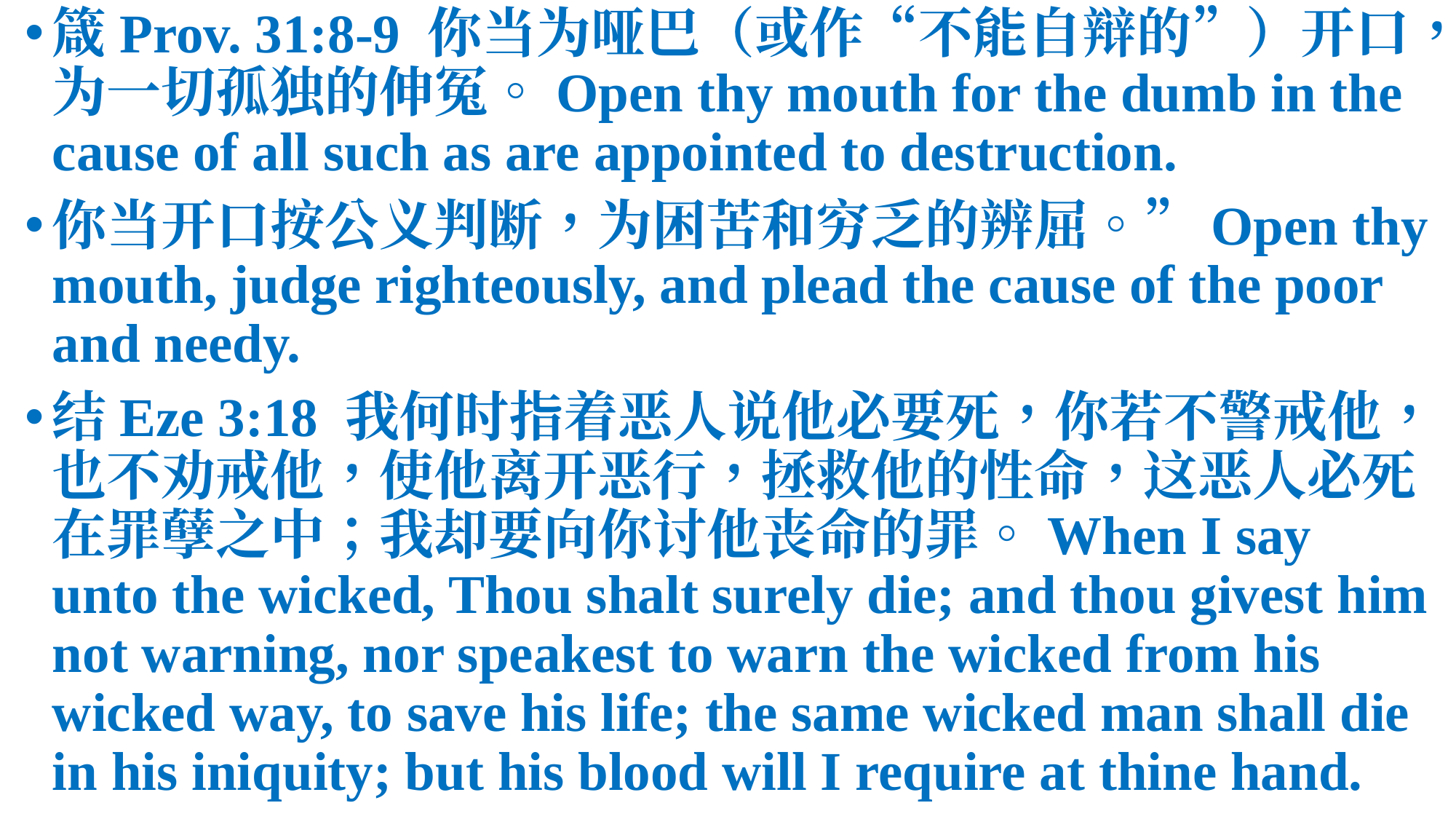

箴Prov. 31:8-9 你当为哑巴（或作“不能自辩的”）开口，为一切孤独的伸冤。Open thy mouth for the dumb in the cause of all such as are appointed to destruction.
你当开口按公义判断，为困苦和穷乏的辨屈。”Open thy mouth, judge righteously, and plead the cause of the poor and needy.
结Eze 3:18 我何时指着恶人说他必要死，你若不警戒他，也不劝戒他，使他离开恶行，拯救他的性命，这恶人必死在罪孽之中；我却要向你讨他丧命的罪。When I say unto the wicked, Thou shalt surely die; and thou givest him not warning, nor speakest to warn the wicked from his wicked way, to save his life; the same wicked man shall die in his iniquity; but his blood will I require at thine hand.